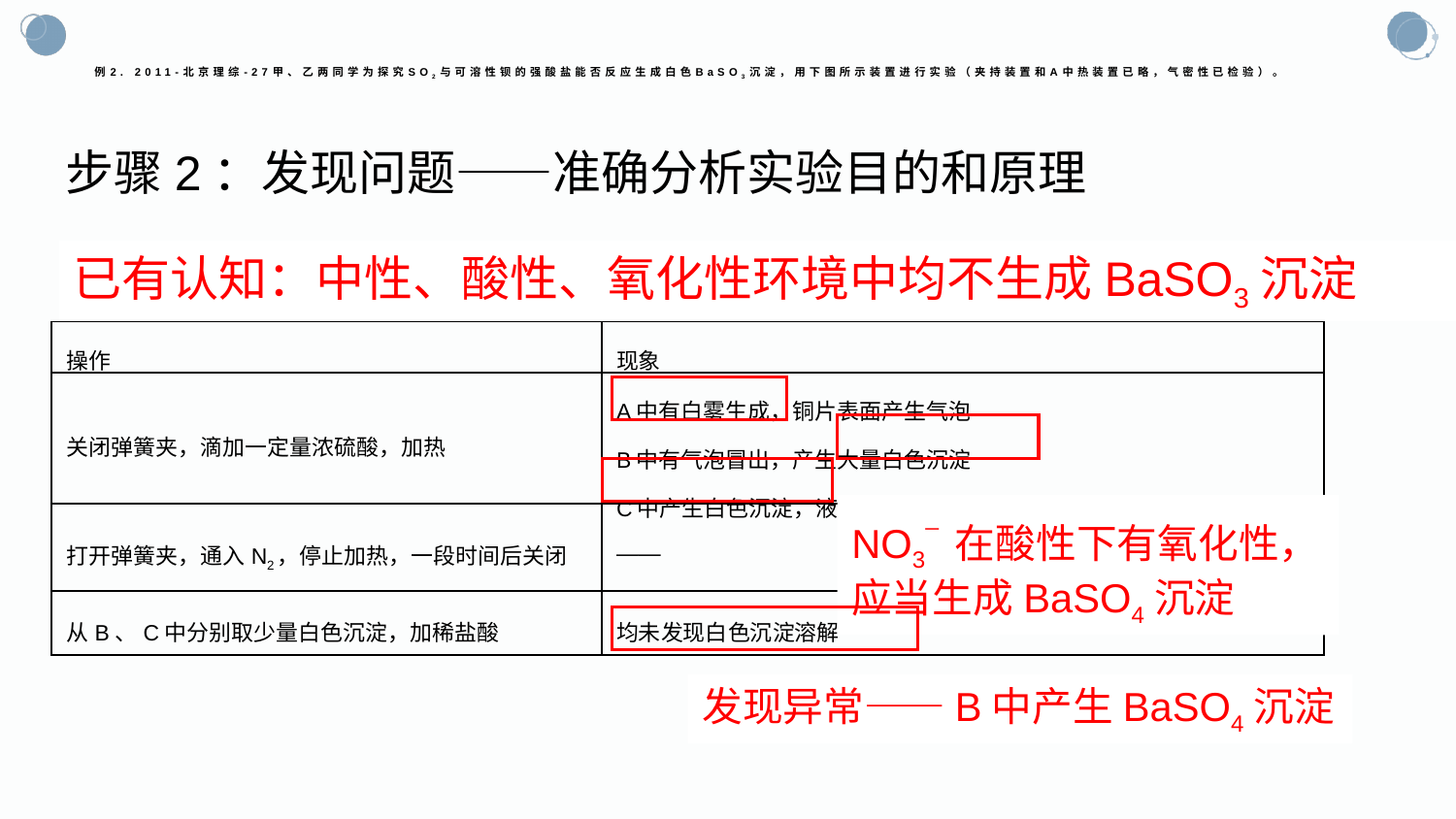

# 例2. 2011-北京理综-27甲、乙两同学为探究SO2与可溶性钡的强酸盐能否反应生成白色BaSO3沉淀，用下图所示装置进行实验（夹持装置和A中热装置已略，气密性已检验）。
步骤2：发现问题——准确分析实验目的和原理
已有认知：中性、酸性、氧化性环境中均不生成BaSO3沉淀
| 操作 | 现象 |
| --- | --- |
| 关闭弹簧夹，滴加一定量浓硫酸，加热 | A中有白雾生成，铜片表面产生气泡 B中有气泡冒出，产生大量白色沉淀 C中产生白色沉淀，液面上方略显浅棕色并逐渐消失 |
| 打开弹簧夹，通入N2，停止加热，一段时间后关闭 | —— |
| 从B、C中分别取少量白色沉淀，加稀盐酸 | 均未发现白色沉淀溶解 |

NO3_ 在酸性下有氧化性，应当生成BaSO4沉淀

发现异常——B中产生BaSO4沉淀